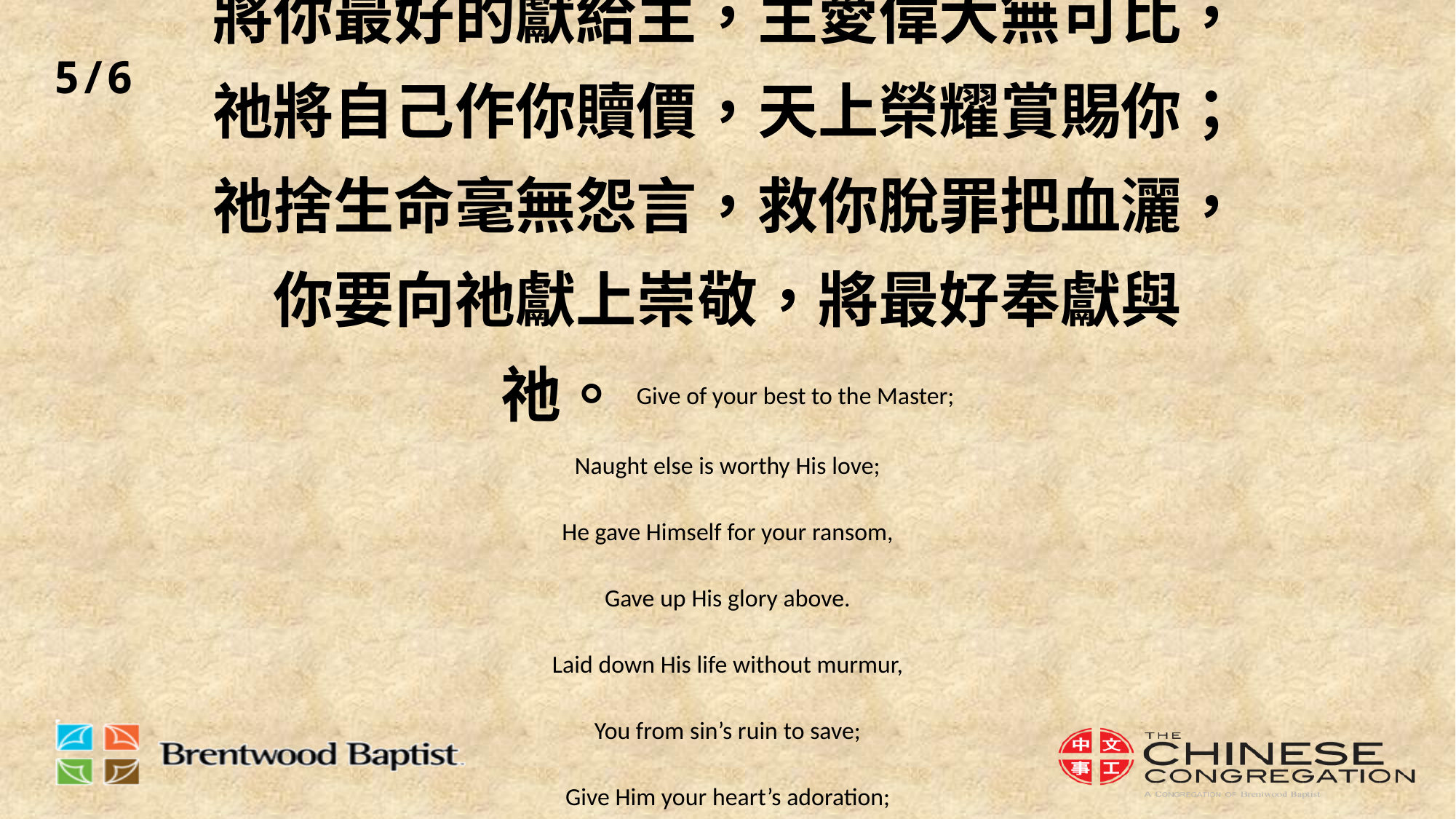

5/6
# 將你最好的獻給主，主愛偉大無可比， 祂將自己作你贖價，天上榮耀賞賜你； 祂捨生命毫無怨言，救你脫罪把血灑， 你要向祂獻上崇敬，將最好奉獻與祂。Give of your best to the Master; Naught else is worthy His love; He gave Himself for your ransom, Gave up His glory above. Laid down His life without murmur, You from sin’s ruin to save; Give Him your heart’s adoration; Give Him the best that you have.